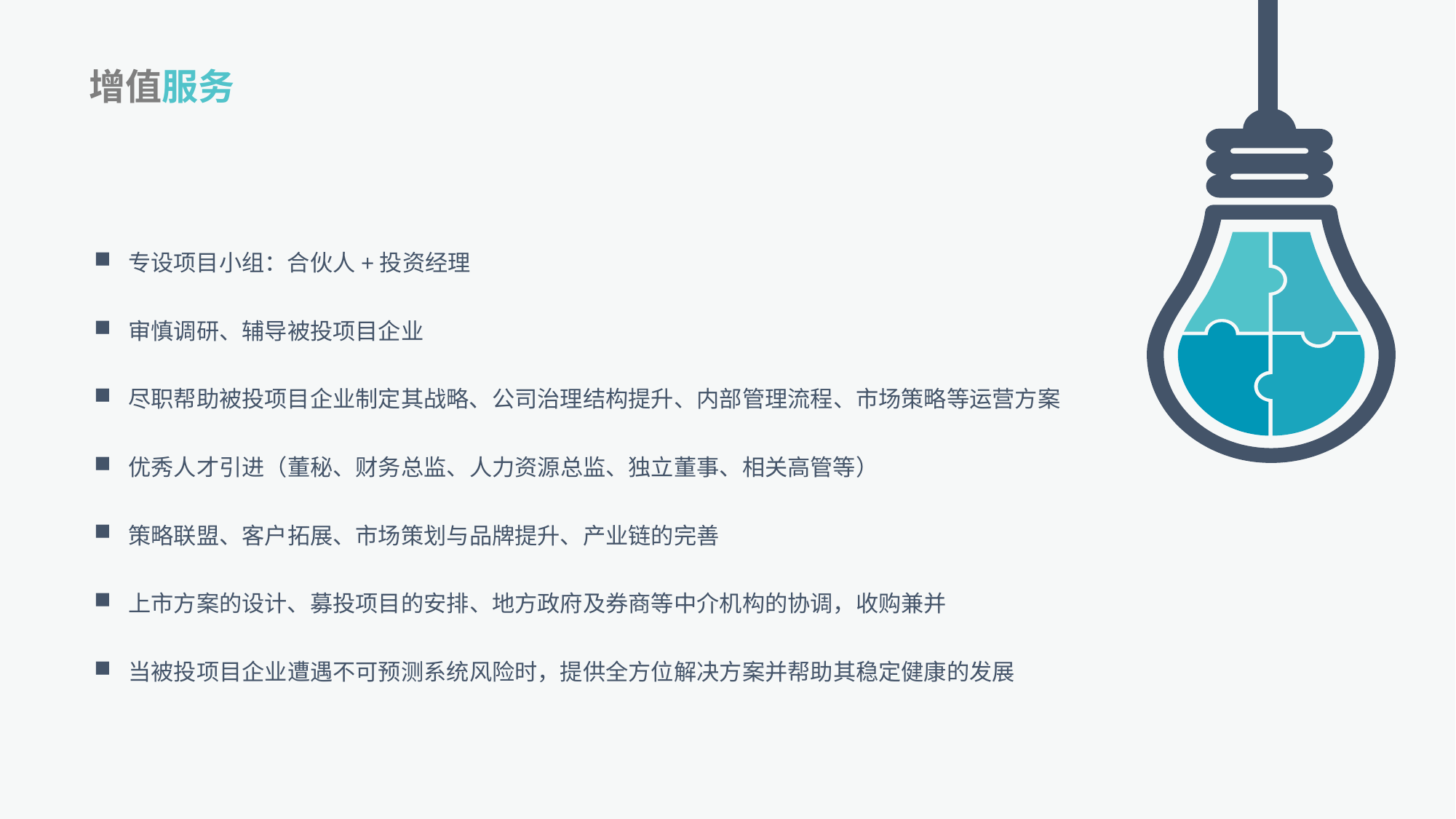

# 增值服务
专设项目小组：合伙人+投资经理
审慎调研、辅导被投项目企业
尽职帮助被投项目企业制定其战略、公司治理结构提升、内部管理流程、市场策略等运营方案
优秀人才引进（董秘、财务总监、人力资源总监、独立董事、相关高管等）
策略联盟、客户拓展、市场策划与品牌提升、产业链的完善
上市方案的设计、募投项目的安排、地方政府及券商等中介机构的协调，收购兼并
当被投项目企业遭遇不可预测系统风险时，提供全方位解决方案并帮助其稳定健康的发展
9